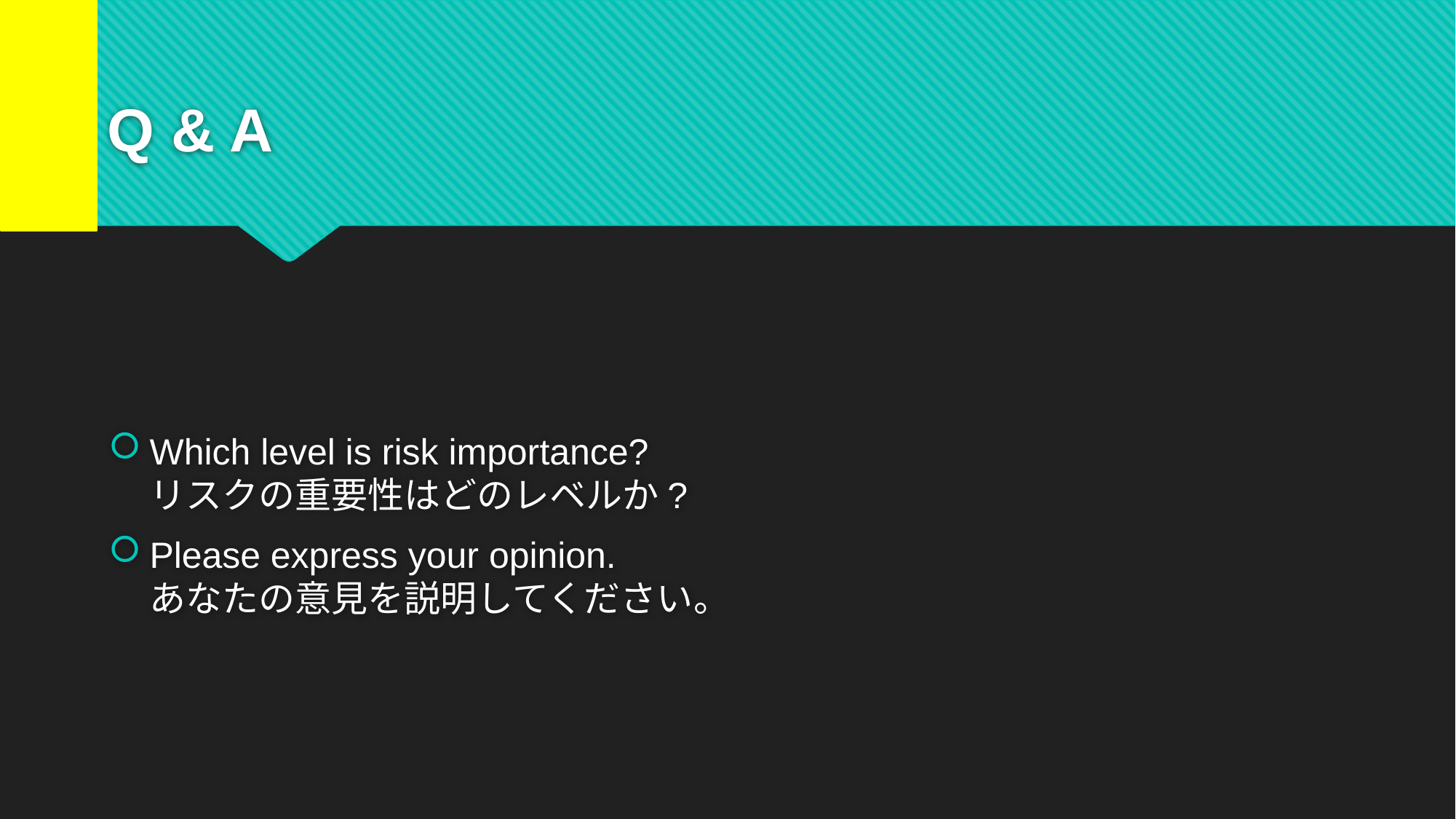

# Q & A
Which level is risk importance?
リスクの重要性はどのレベルか?
Please express your opinion.
あなたの意見を説明してください。